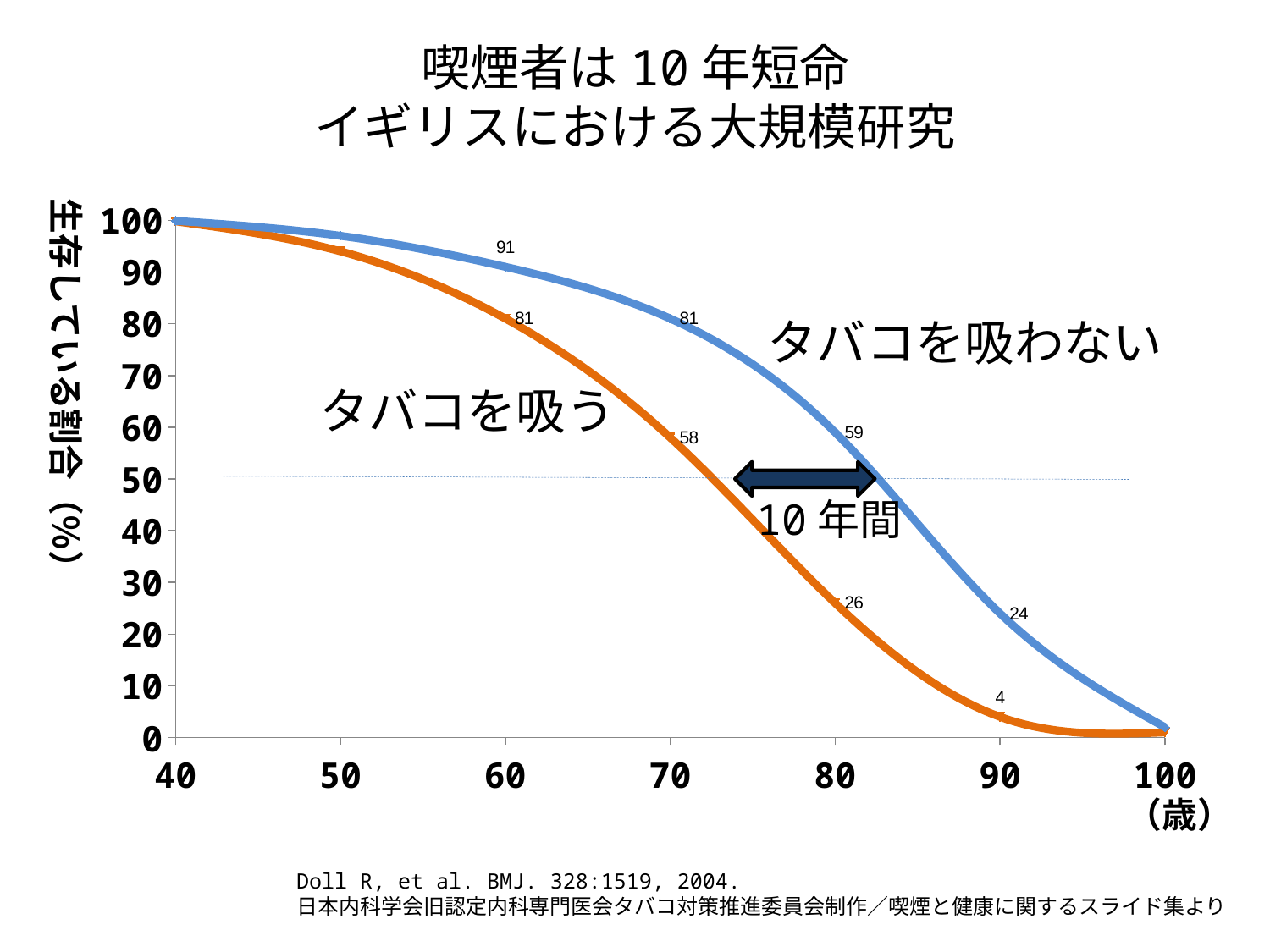

# 喫煙者は10年短命 イギリスにおける大規模研究

### Chart

| Category |  |  |
|---|---|---|
生存している割合（％）
タバコを吸わない
タバコを吸う

10年間
（歳）
Doll R, et al. BMJ. 328:1519, 2004.
日本内科学会旧認定内科専門医会タバコ対策推進委員会制作／喫煙と健康に関するスライド集より